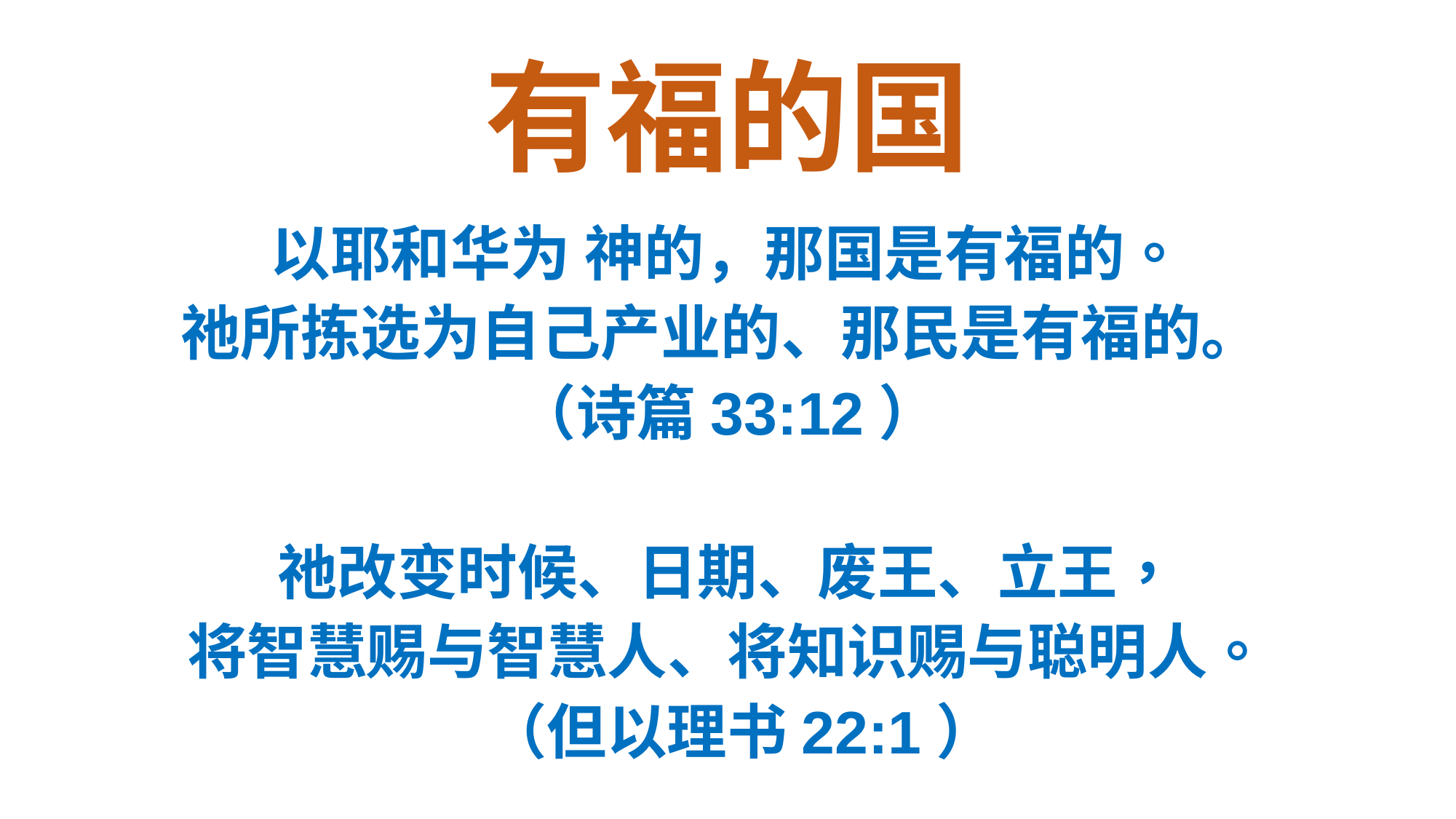

# 有福的国
以耶和华为 神的，那国是有福的。
祂所拣选为自己产业的、那民是有福的。
（诗篇33:12）

祂改变时候、日期、废王、立王，
将智慧赐与智慧人、将知识赐与聪明人。
 （但以理书22:1）